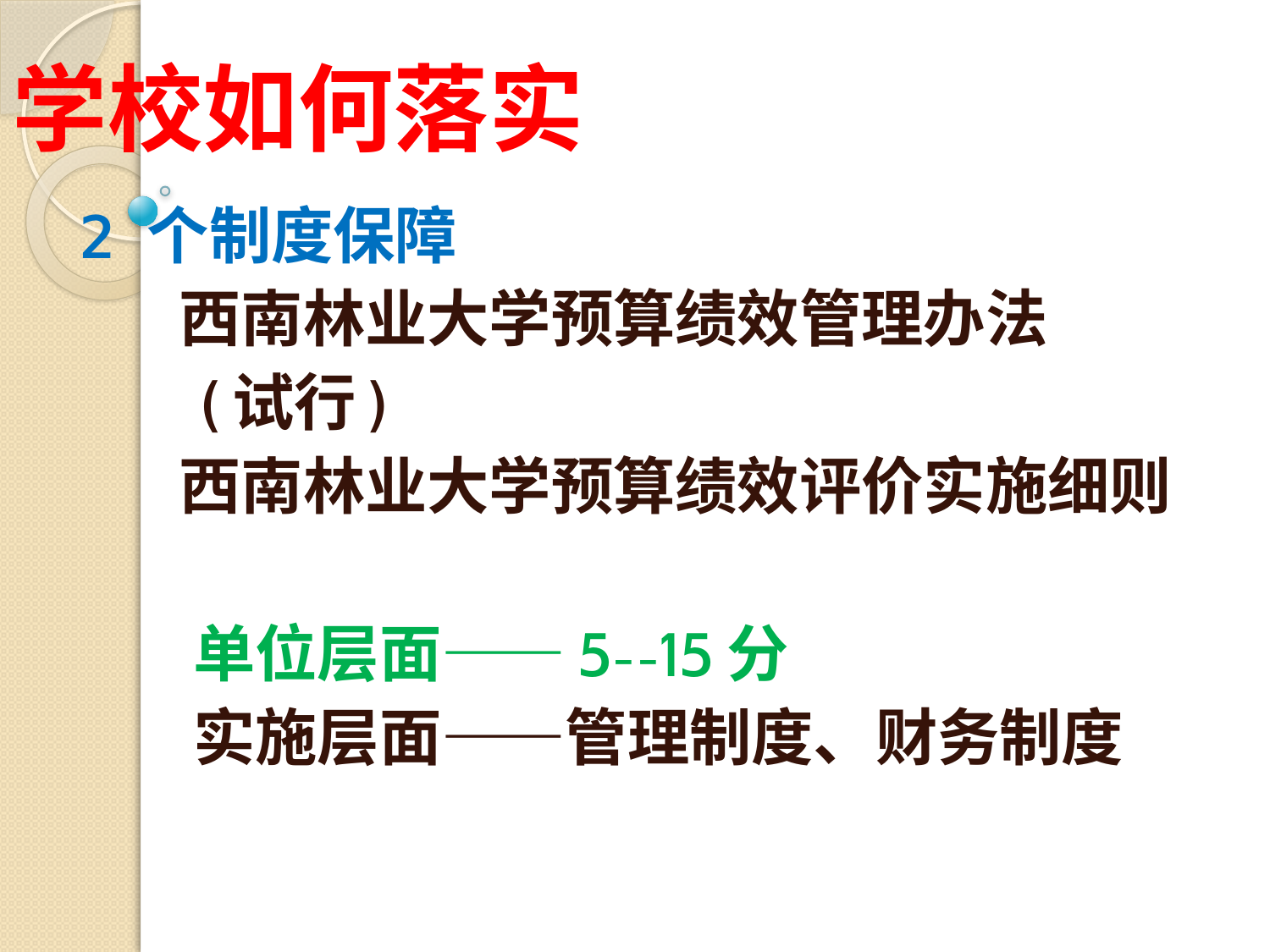

# 学校如何落实
2 个制度保障
      西南林业大学预算绩效管理办法
      (试行)
      西南林业大学预算绩效评价实施细则

       单位层面——5--15分
       实施层面——管理制度、财务制度